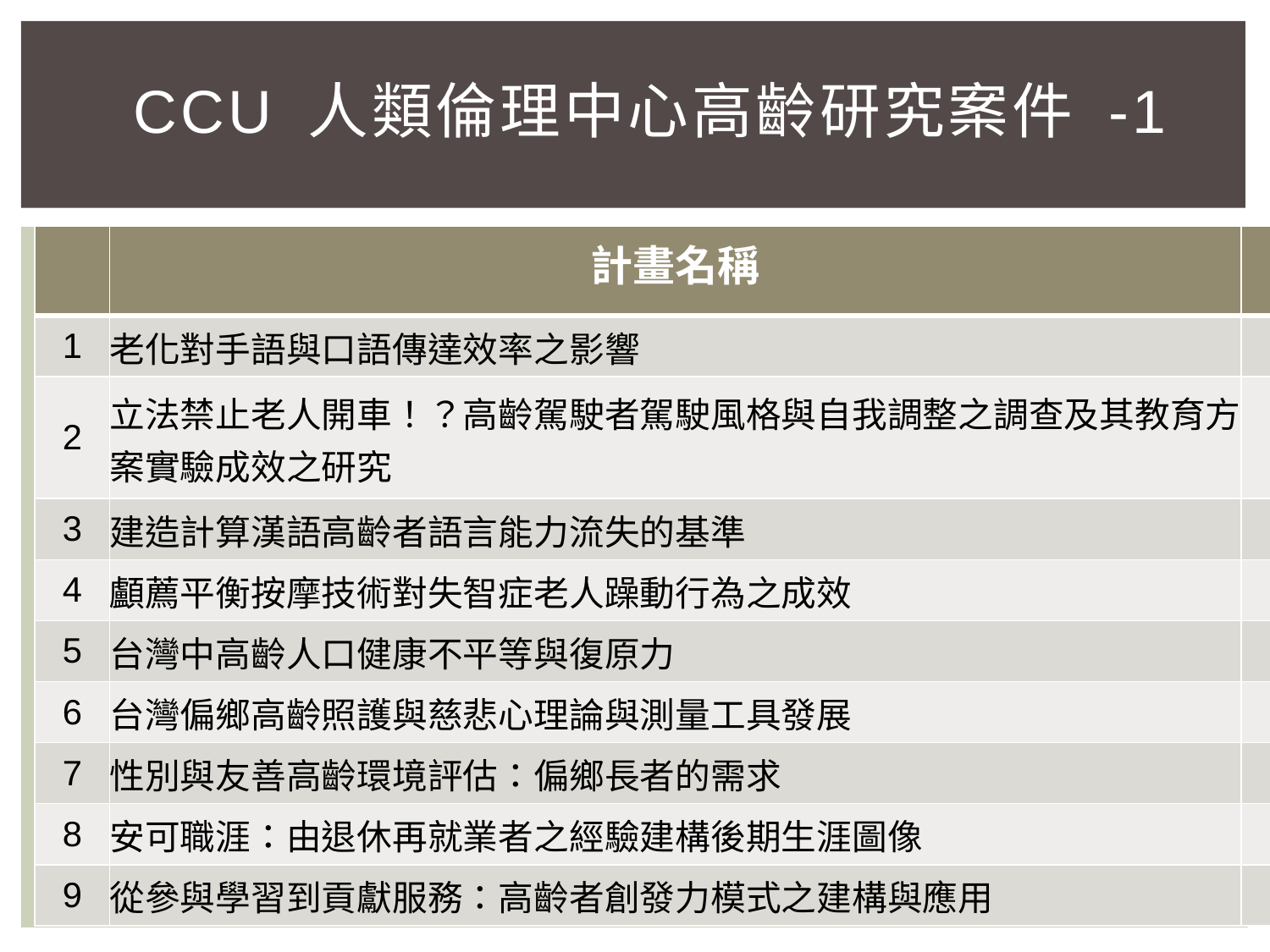

# CCU 人類倫理中心高齡研究案件 -1
|  | 計畫名稱 |  |
| --- | --- | --- |
| 1 | 老化對手語與口語傳達效率之影響 |  |
| 2 | 立法禁止老人開車！？高齡駕駛者駕駛風格與自我調整之調查及其教育方案實驗成效之研究 |  |
| 3 | 建造計算漢語高齡者語言能力流失的基準 |  |
| 4 | 顱薦平衡按摩技術對失智症老人躁動行為之成效 |  |
| 5 | 台灣中高齡人口健康不平等與復原力 |  |
| 6 | 台灣偏鄉高齡照護與慈悲心理論與測量工具發展 |  |
| 7 | 性別與友善高齡環境評估：偏鄉長者的需求 |  |
| 8 | 安可職涯：由退休再就業者之經驗建構後期生涯圖像 |  |
| 9 | 從參與學習到貢獻服務：高齡者創發力模式之建構與應用 |  |